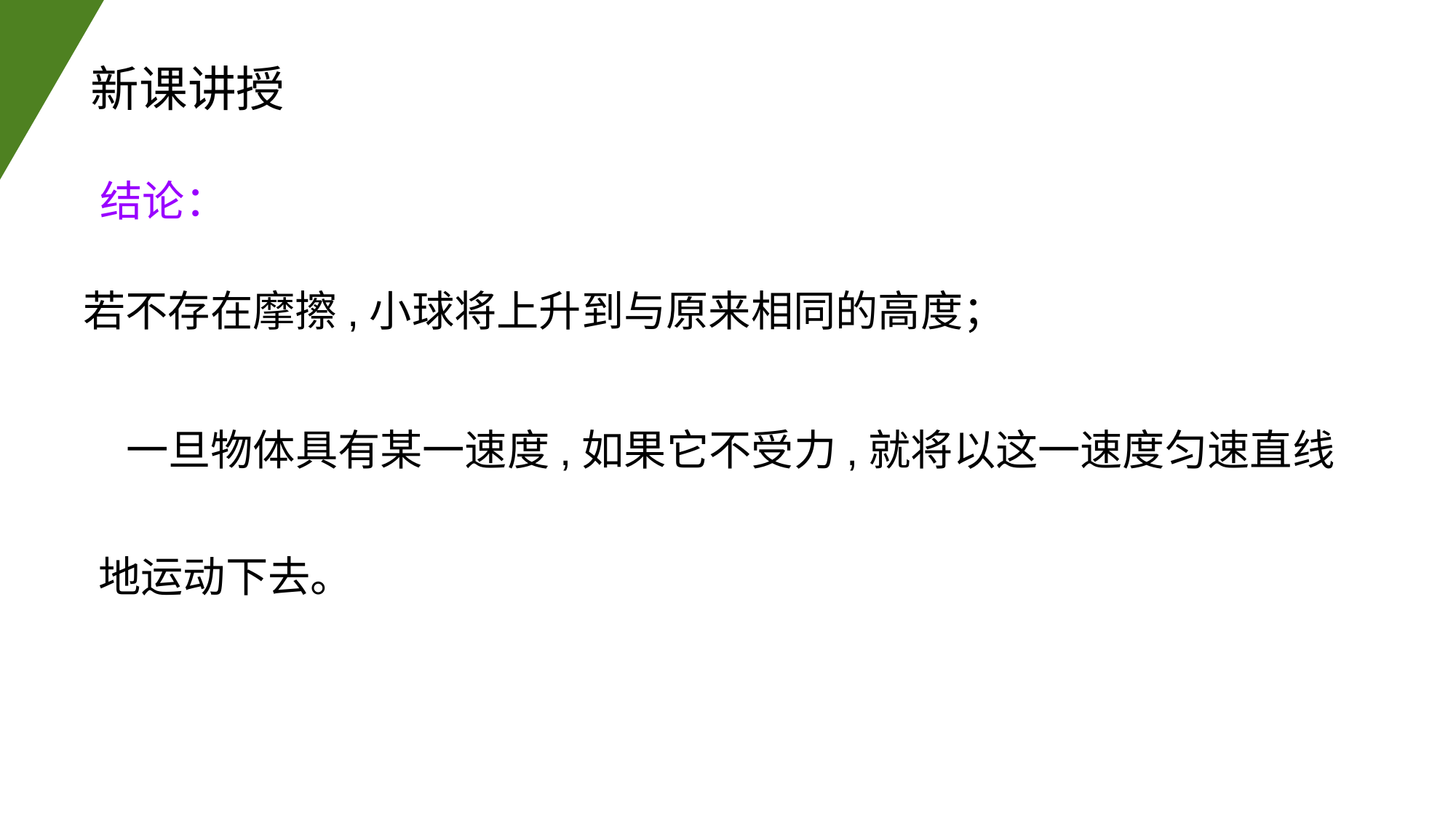

新课讲授
  结论：
    若不存在摩擦,小球将上升到与原来相同的高度；
         一旦物体具有某一速度,如果它不受力,就将以这一速度匀速直线地运动下去。